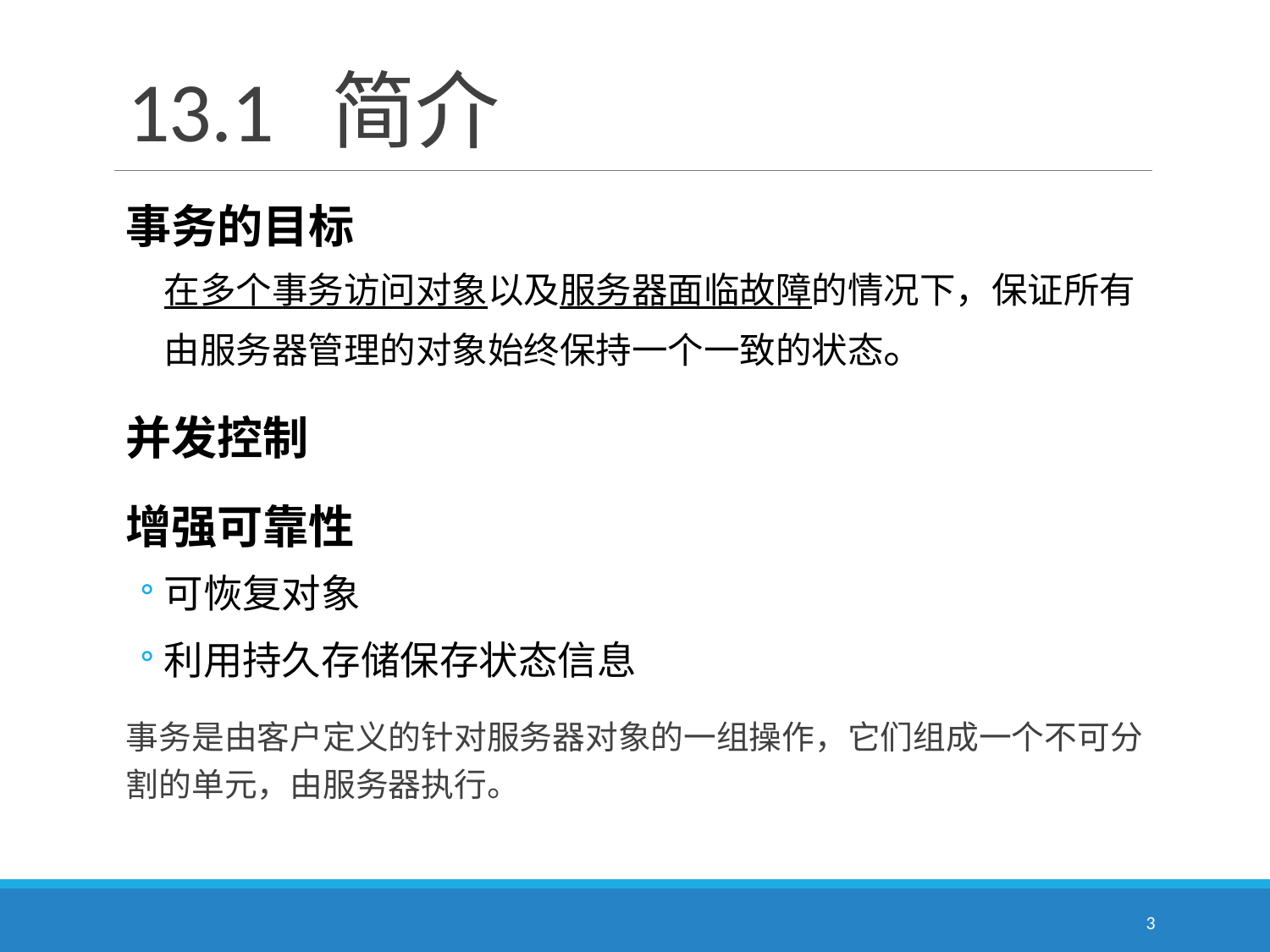

# 13.1  简介
事务的目标
	在多个事务访问对象以及服务器面临故障的情况下，保证所有由服务器管理的对象始终保持一个一致的状态。
并发控制
增强可靠性
可恢复对象
利用持久存储保存状态信息
事务是由客户定义的针对服务器对象的一组操作，它们组成一个不可分割的单元，由服务器执行。
3